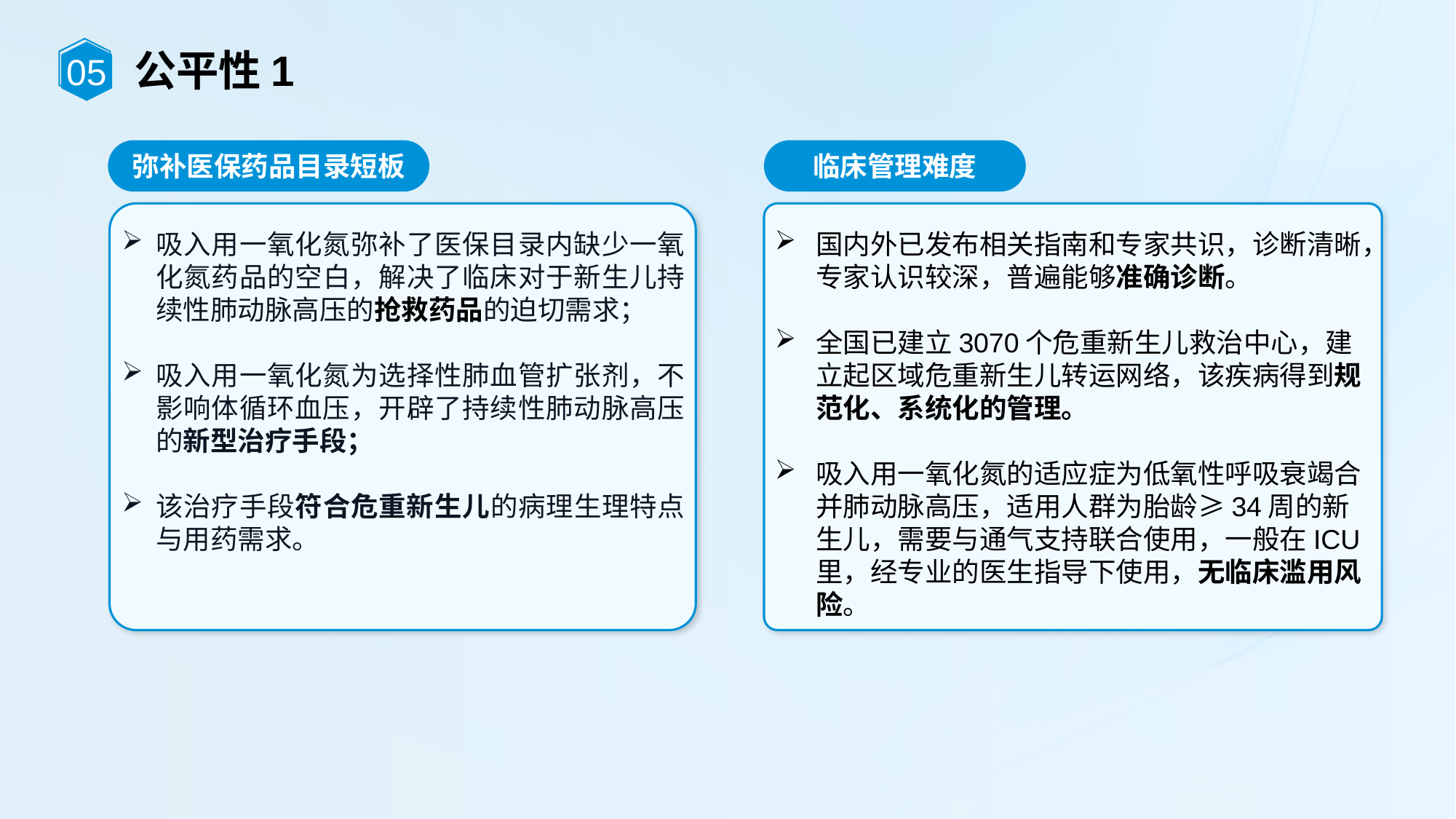

05
公平性1
弥补医保药品目录短板
临床管理难度

吸入用一氧化氮弥补了医保目录内缺少一氧化氮药品的空白，解决了临床对于新生儿持续性肺动脉高压的抢救药品的迫切需求；

吸入用一氧化氮为选择性肺血管扩张剂，不影响体循环血压，开辟了持续性肺动脉高压的新型治疗手段；

该治疗手段符合危重新生儿的病理生理特点与用药需求。
国内外已发布相关指南和专家共识，诊断清晰，专家认识较深，普遍能够准确诊断。

全国已建立3070个危重新生儿救治中心，建立起区域危重新生儿转运网络，该疾病得到规范化、系统化的管理。

吸入用一氧化氮的适应症为低氧性呼吸衰竭合并肺动脉高压，适用人群为胎龄≥34周的新生儿，需要与通气支持联合使用，一般在ICU里，经专业的医生指导下使用，无临床滥用风险。